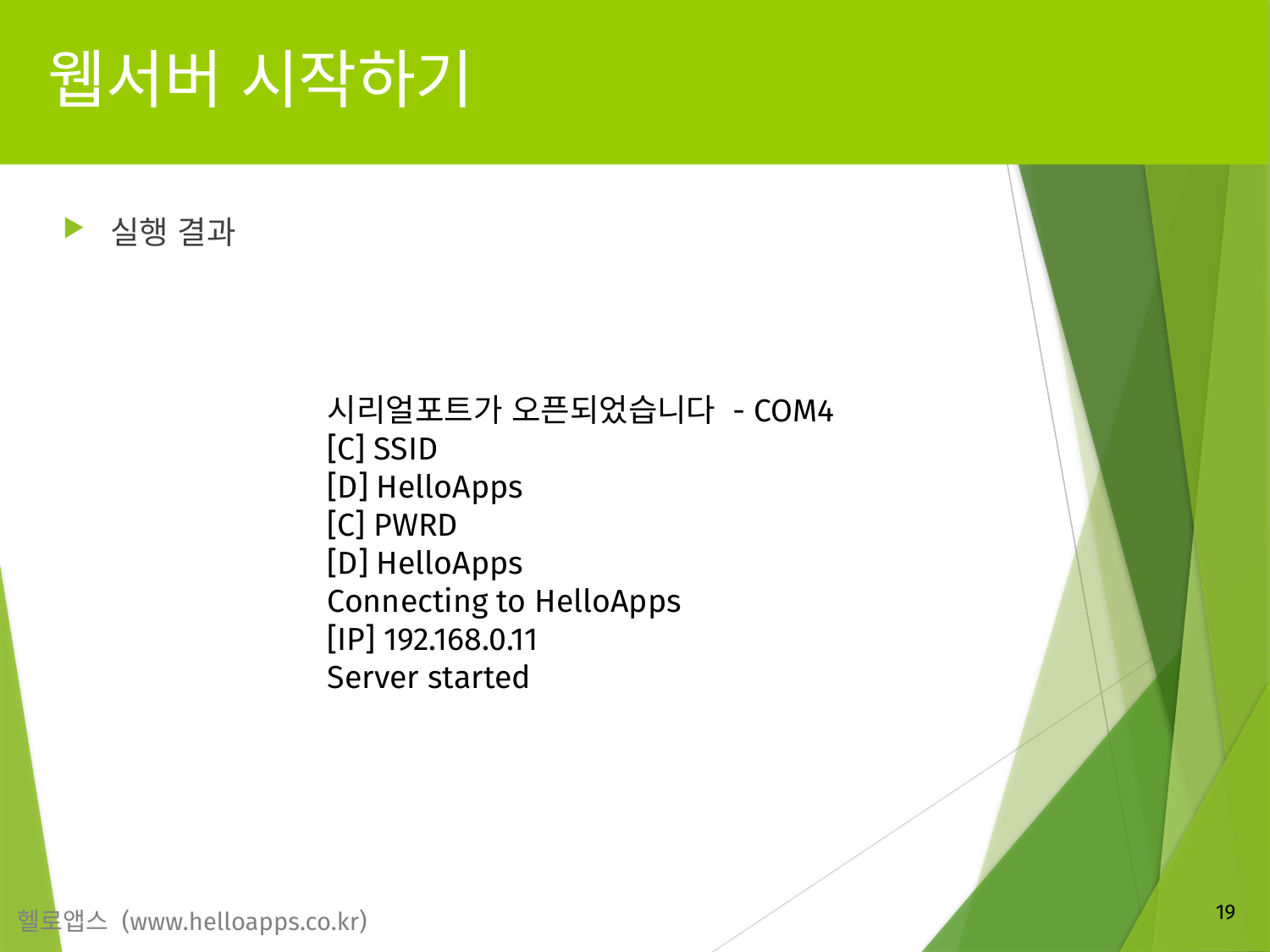

# 웹서버 시작하기
실행 결과

시리얼포트가 오픈되었습니다 - COM4
[C] SSID
[D] HelloApps
[C] PWRD
[D] HelloApps
Connecting to HelloApps
[IP] 192.168.0.11
Server started

19